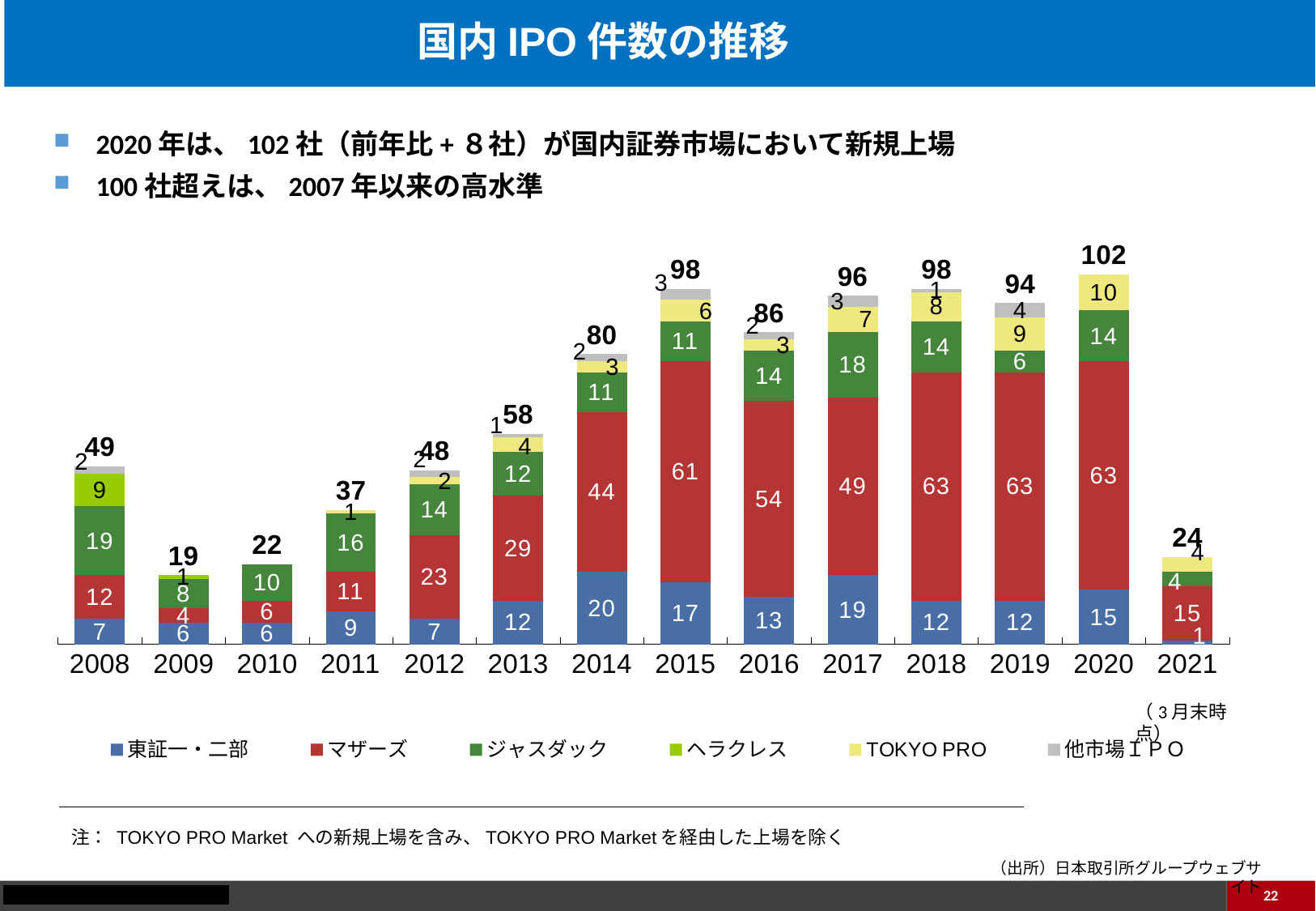

# 国内IPO件数の推移
2020年は、102社（前年比+８社）が国内証券市場において新規上場
100社超えは、2007年以来の高水準

### Chart

| Category | 東証一・二部 | マザーズ | ジャスダック | ヘラクレス | TOKYO PRO | 他市場ＩＰＯ | 合計 |
|---|---|---|---|---|---|---|---|
| 2008 | 7.0 | 12.0 | 19.0 | 9.0 | None | 2.0 | 49.0 |
| 2009 | 6.0 | 4.0 | 8.0 | 1.0 | None | None | 19.0 |
| 2010 | 6.0 | 6.0 | 10.0 | None | None | None | 22.0 |
| 2011 | 9.0 | 11.0 | 16.0 | None | 1.0 | None | 37.0 |
| 2012 | 7.0 | 23.0 | 14.0 | None | 2.0 | 2.0 | 48.0 |
| 2013 | 12.0 | 29.0 | 12.0 | None | 4.0 | 1.0 | 58.0 |
| 2014 | 20.0 | 44.0 | 11.0 | None | 3.0 | 2.0 | 80.0 |
| 2015 | 17.0 | 61.0 | 11.0 | None | 6.0 | 3.0 | 98.0 |
| 2016 | 13.0 | 54.0 | 14.0 | None | 3.0 | 2.0 | 86.0 |
| 2017 | 19.0 | 49.0 | 18.0 | None | 7.0 | 3.0 | 96.0 |
| 2018 | 12.0 | 63.0 | 14.0 | None | 8.0 | 1.0 | 98.0 |
| 2019 | 12.0 | 63.0 | 6.0 | None | 9.0 | 4.0 | 94.0 |
| 2020 | 15.0 | 63.0 | 14.0 | None | 10.0 | None | 102.0 |
| 2021 | 1.0 | 15.0 | 4.0 | None | 4.0 | None | 24.0 |
（3月末時点）
注： TOKYO PRO Market への新規上場を含み、TOKYO PRO Marketを経由した上場を除く
（出所）日本取引所グループウェブサイト

22